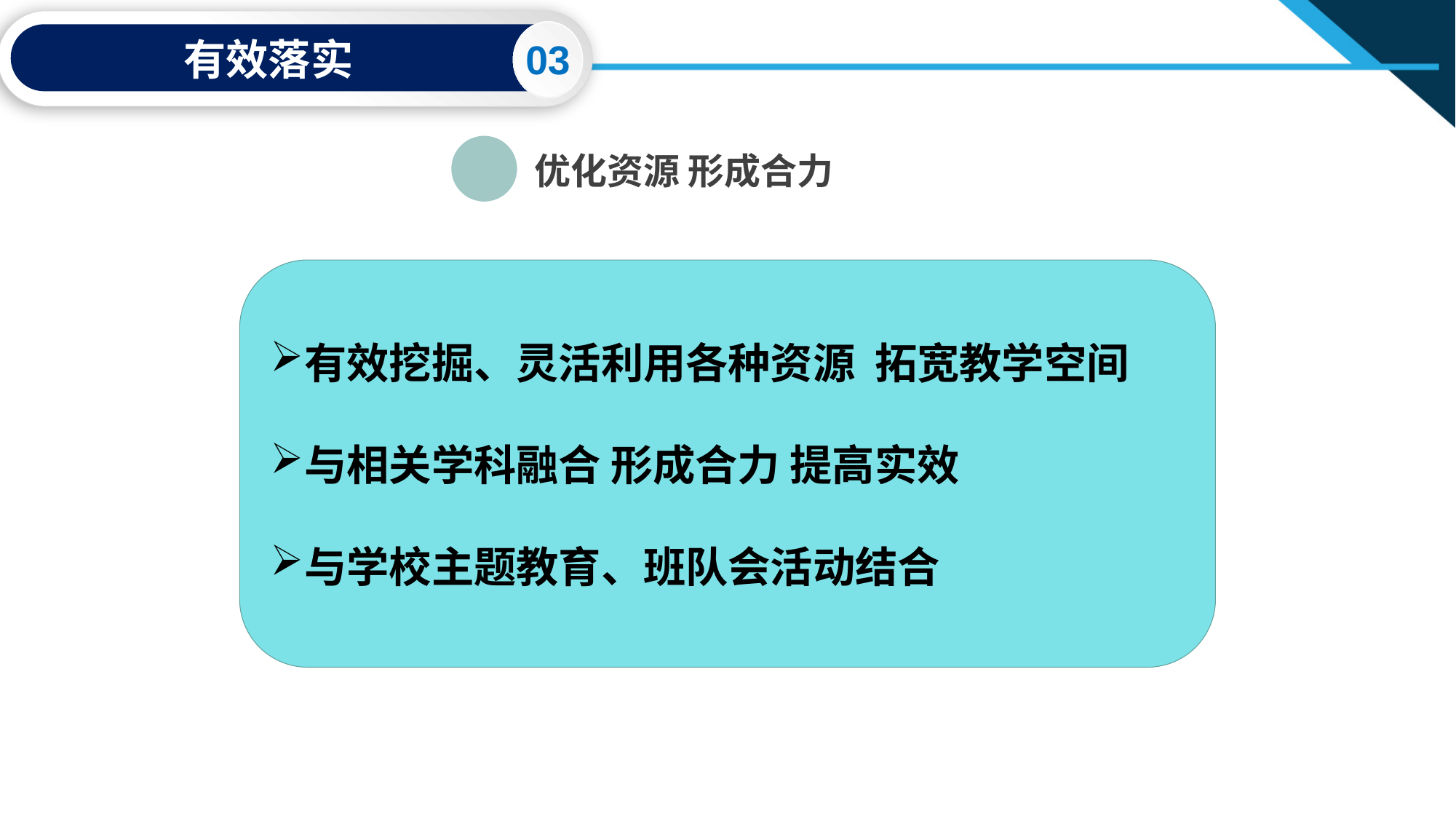

03
有效落实

优化资源 形成合力
有效挖掘、灵活利用各种资源  拓宽教学空间

与相关学科融合 形成合力 提高实效

与学校主题教育、班队会活动结合